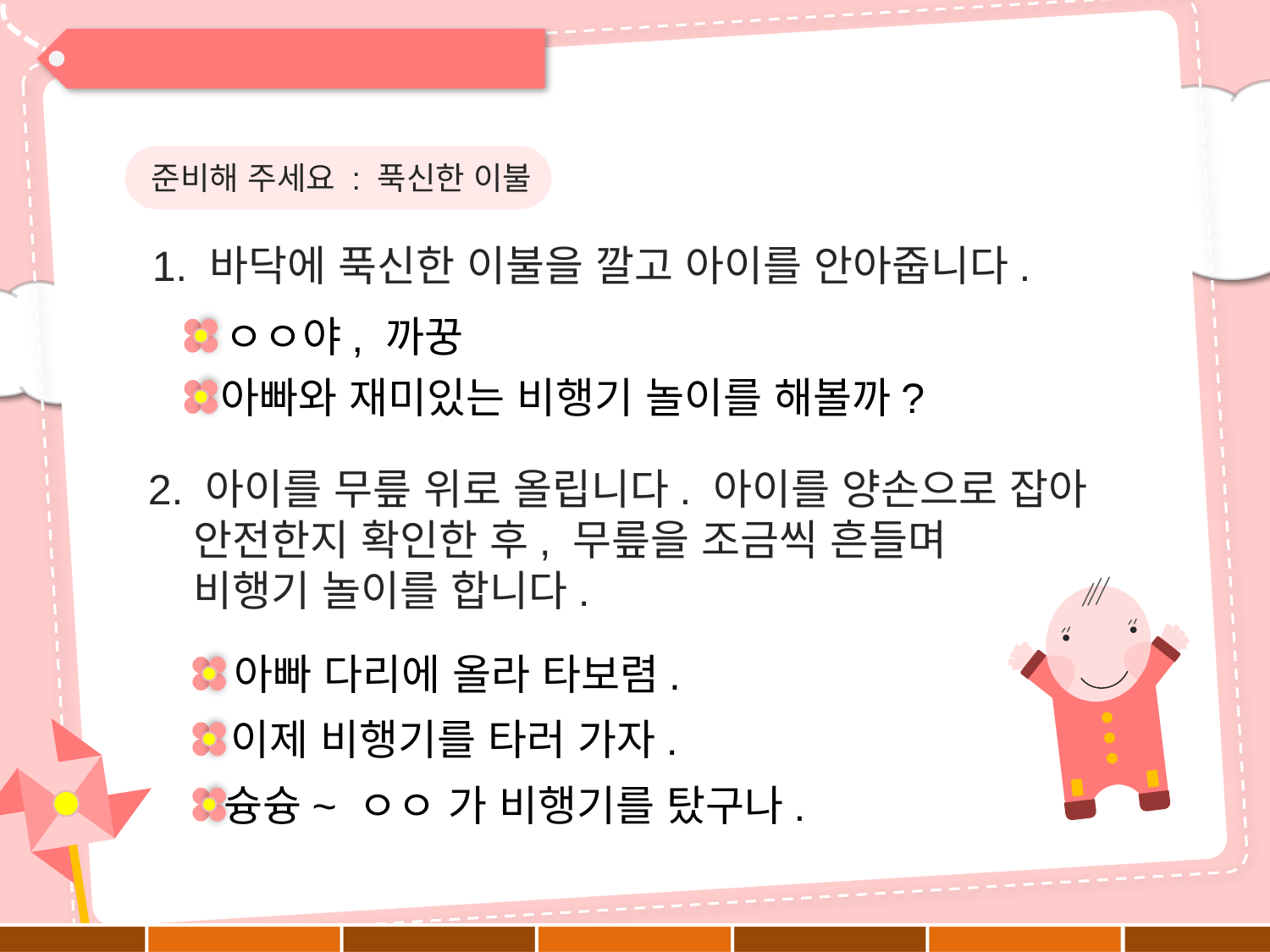

준비해 주세요 : 푹신한 이불
1. 바닥에 푹신한 이불을 깔고 아이를 안아줍니다.
ㅇㅇ야, 까꿍

아빠와 재미있는 비행기 놀이를 해볼까?

2. 아이를 무릎 위로 올립니다. 아이를 양손으로 잡아
   안전한지 확인한 후, 무릎을 조금씩 흔들며
   비행기 놀이를 합니다.
아빠 다리에 올라 타보렴.

이제 비행기를 타러 가자.

슝슝~ ㅇㅇ 가 비행기를 탔구나.